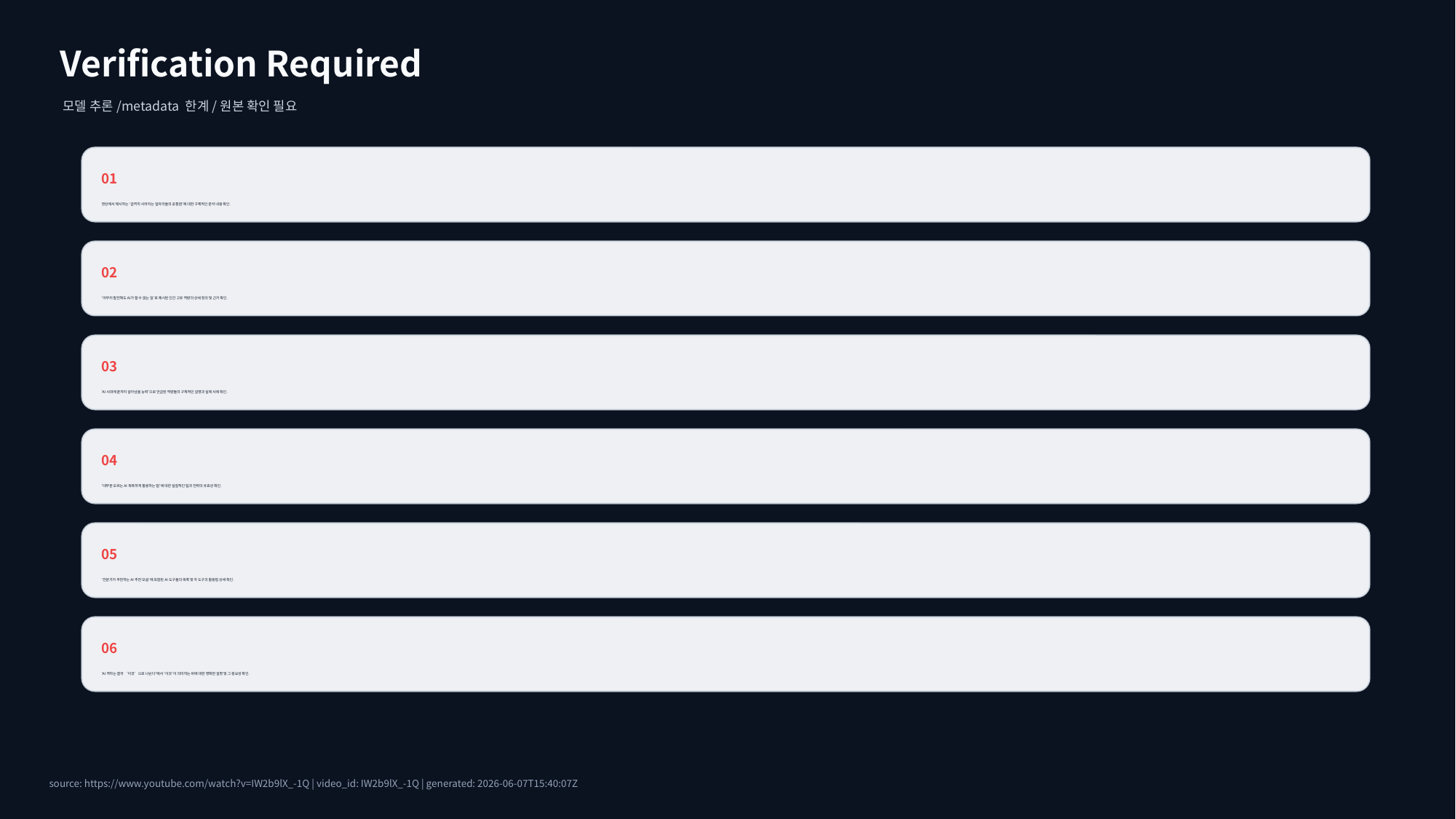

Verification Required
모델 추론/metadata 한계/원본 확인 필요

01
영상에서 제시하는 '급격히 사라지는 일자리들의 공통점'에 대한 구체적인 분석 내용 확인.

02
'아무리 발전해도 AI가 할 수 없는 일'로 제시된 인간 고유 역량의 상세 정의 및 근거 확인.

03
'AI 시대에 끝까지 살아남을 능력'으로 언급된 역량들의 구체적인 설명과 실제 사례 확인.

04
'대부분 모르는 AI 똑똑하게 활용하는 법'에 대한 실질적인 팁과 전략의 유효성 확인.

05
'전문가가 추천하는 AI 추천 모음'에 포함된 AI 도구들의 목록 및 각 도구의 활용법 상세 확인.

06
'AI 격차는 결국 ‘이것’으로 나뉜다'에서 '이것'이 의미하는 바에 대한 명확한 설명 및 그 중요성 확인.
source: https://www.youtube.com/watch?v=IW2b9lX_-1Q | video_id: IW2b9lX_-1Q | generated: 2026-06-07T15:40:07Z